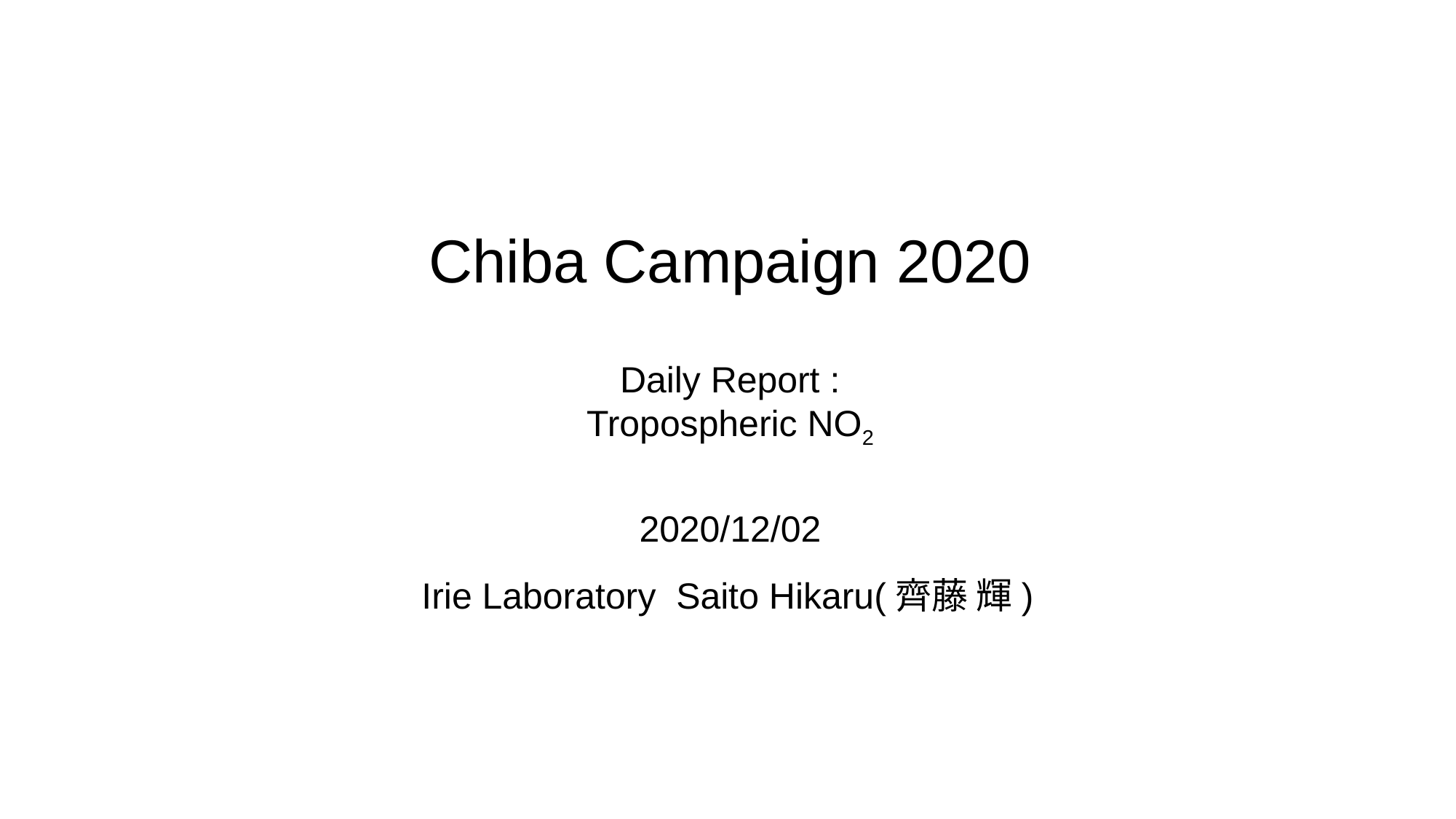

# Chiba Campaign 2020 Daily Report : Tropospheric NO2 2020/12/02
Irie Laboratory  Saito Hikaru(齊藤 輝)